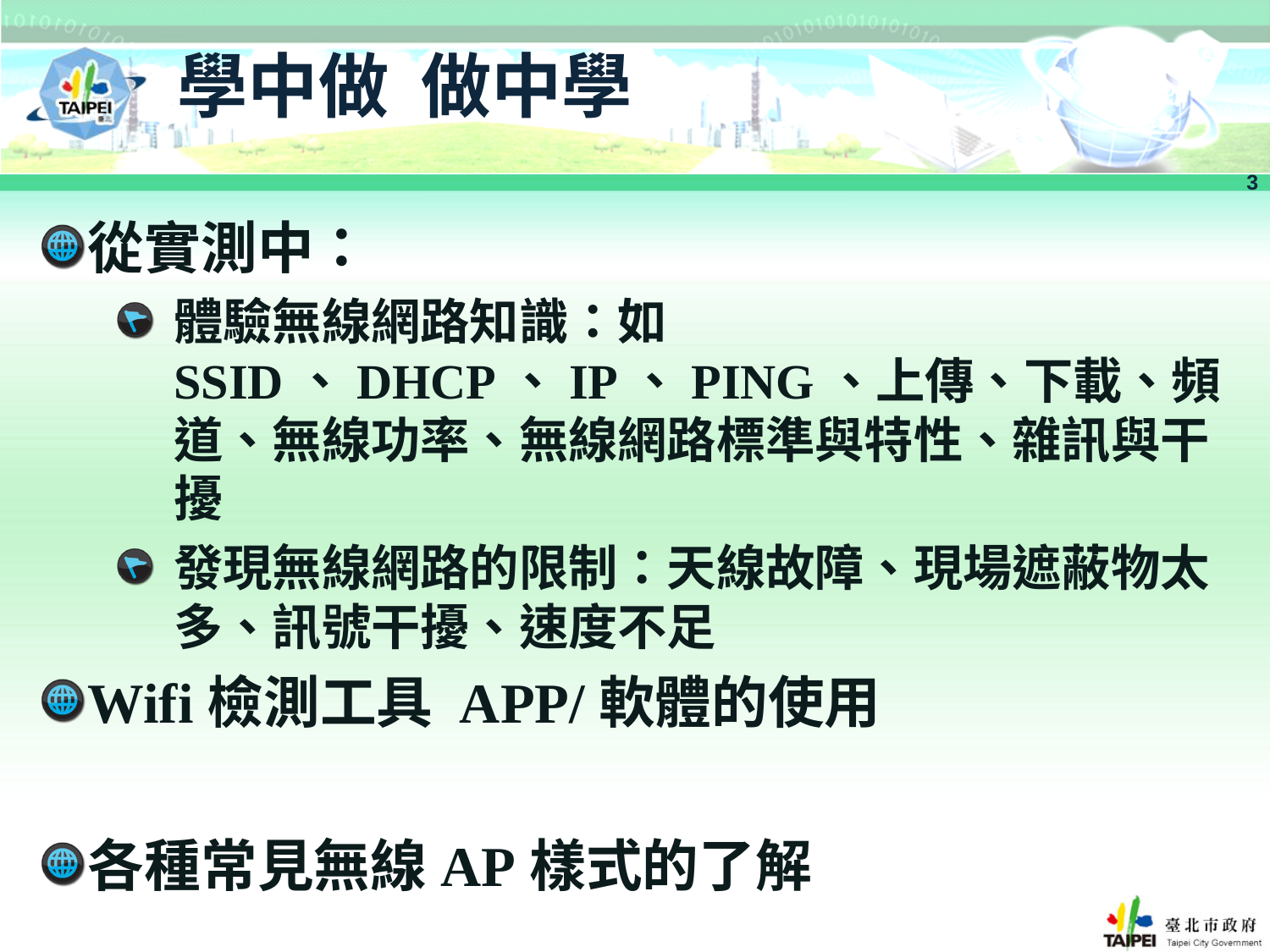

# 學中做  做中學
3
從實測中：
體驗無線網路知識：如SSID、DHCP、IP、PING、上傳、下載、頻道、無線功率、無線網路標準與特性、雜訊與干擾
發現無線網路的限制：天線故障、現場遮蔽物太多、訊號干擾、速度不足
Wifi檢測工具 APP/軟體的使用

各種常見無線AP樣式的了解